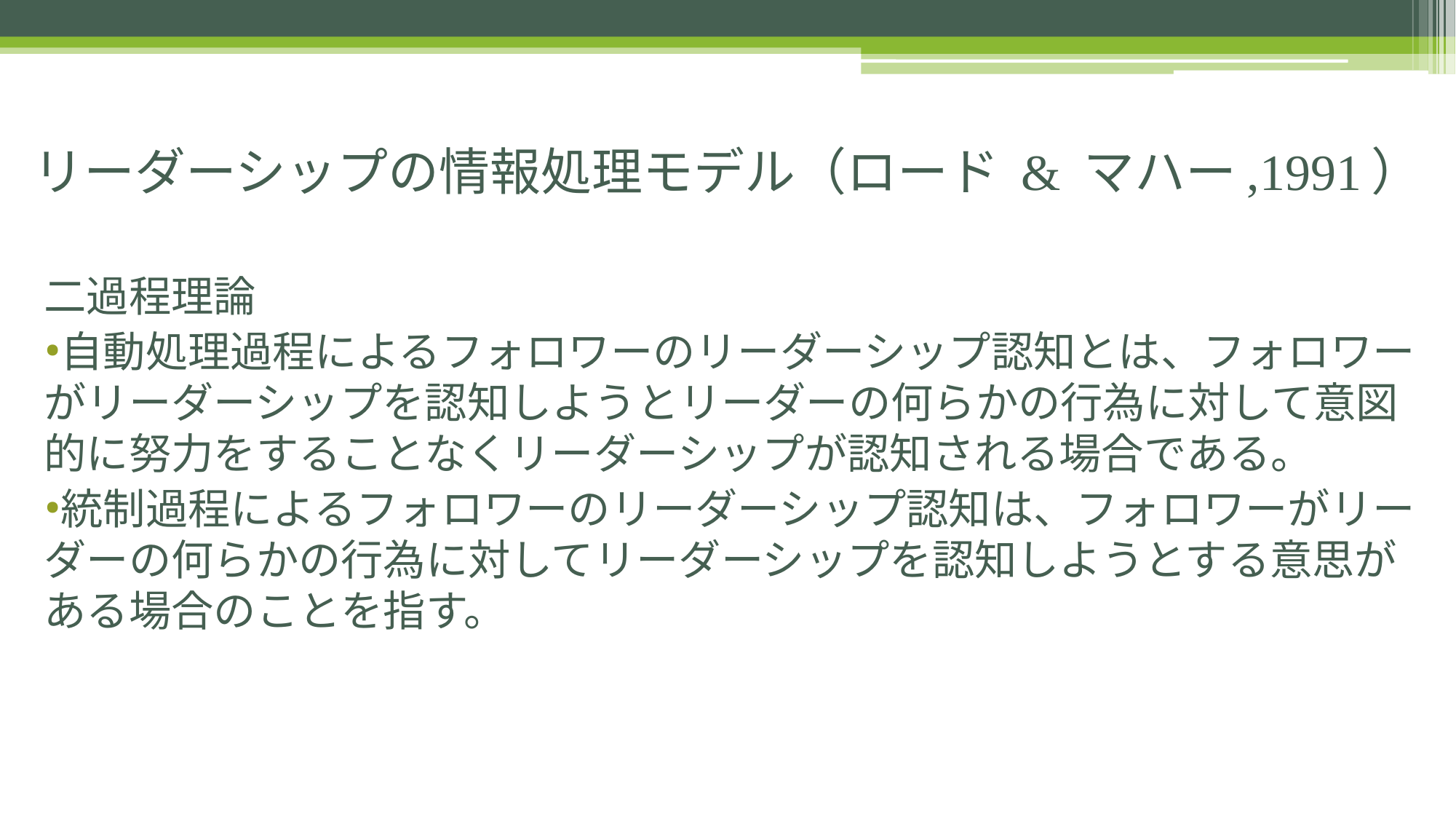

# リーダーシップの情報処理モデル（ロード & マハー,1991）
二過程理論
自動処理過程によるフォロワーのリーダーシップ認知とは、フォロワーがリーダーシップを認知しようとリーダーの何らかの行為に対して意図的に努力をすることなくリーダーシップが認知される場合である。
統制過程によるフォロワーのリーダーシップ認知は、フォロワーがリーダーの何らかの行為に対してリーダーシップを認知しようとする意思がある場合のことを指す。